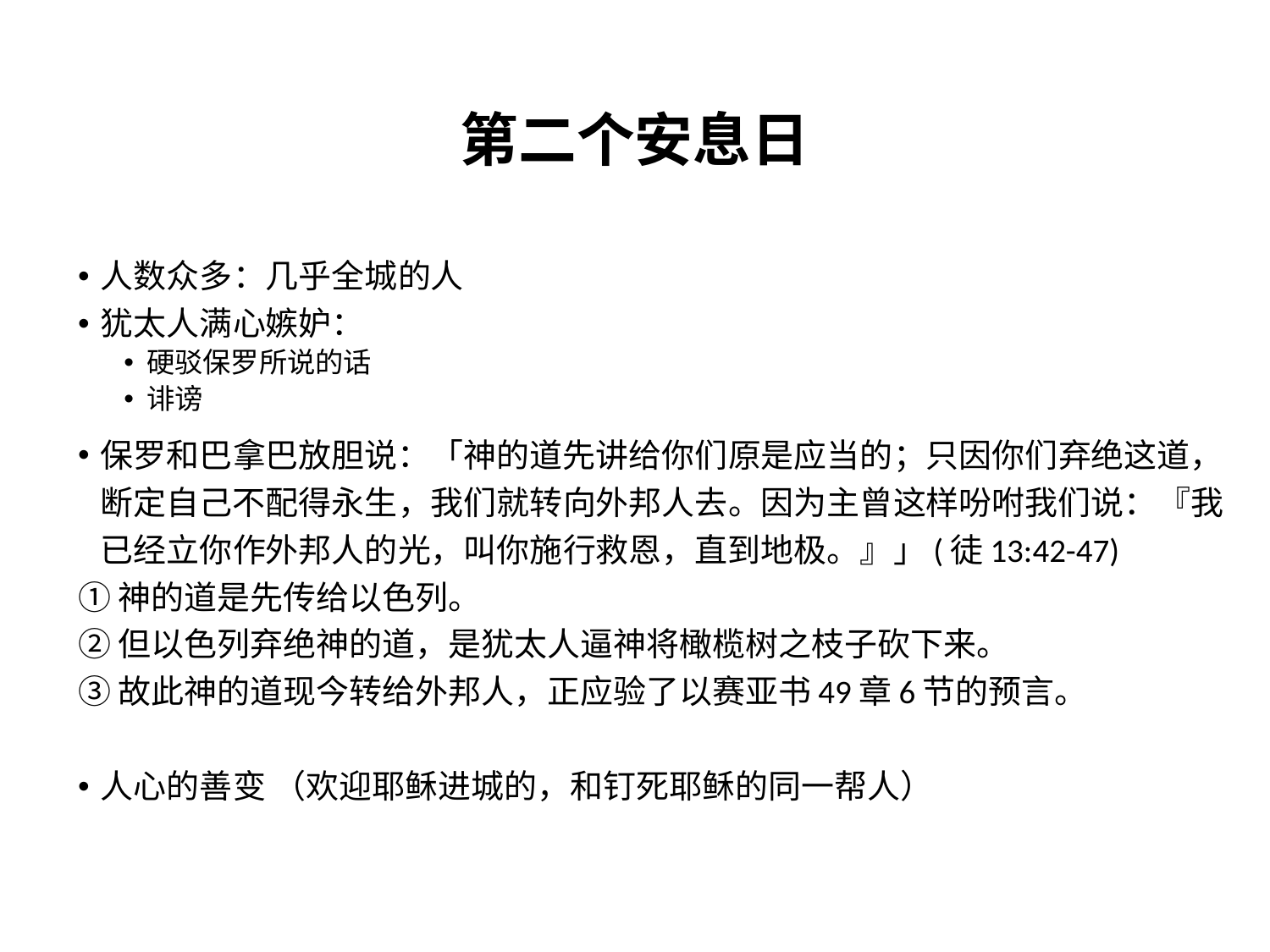

# 第二个安息日
人数众多：几乎全城的人
犹太人满心嫉妒：
硬驳保罗所说的话
诽谤
保罗和巴拿巴放胆说：「神的道先讲给你们原是应当的；只因你们弃绝这道，断定自己不配得永生，我们就转向外邦人去。因为主曾这样吩咐我们说：『我已经立你作外邦人的光，叫你施行救恩，直到地极。』」(徒13:42-47)
①神的道是先传给以色列。
②但以色列弃绝神的道，是犹太人逼神将橄榄树之枝子砍下来。
③故此神的道现今转给外邦人，正应验了以赛亚书49章6节的预言。

人心的善变 （欢迎耶稣进城的，和钉死耶稣的同一帮人）